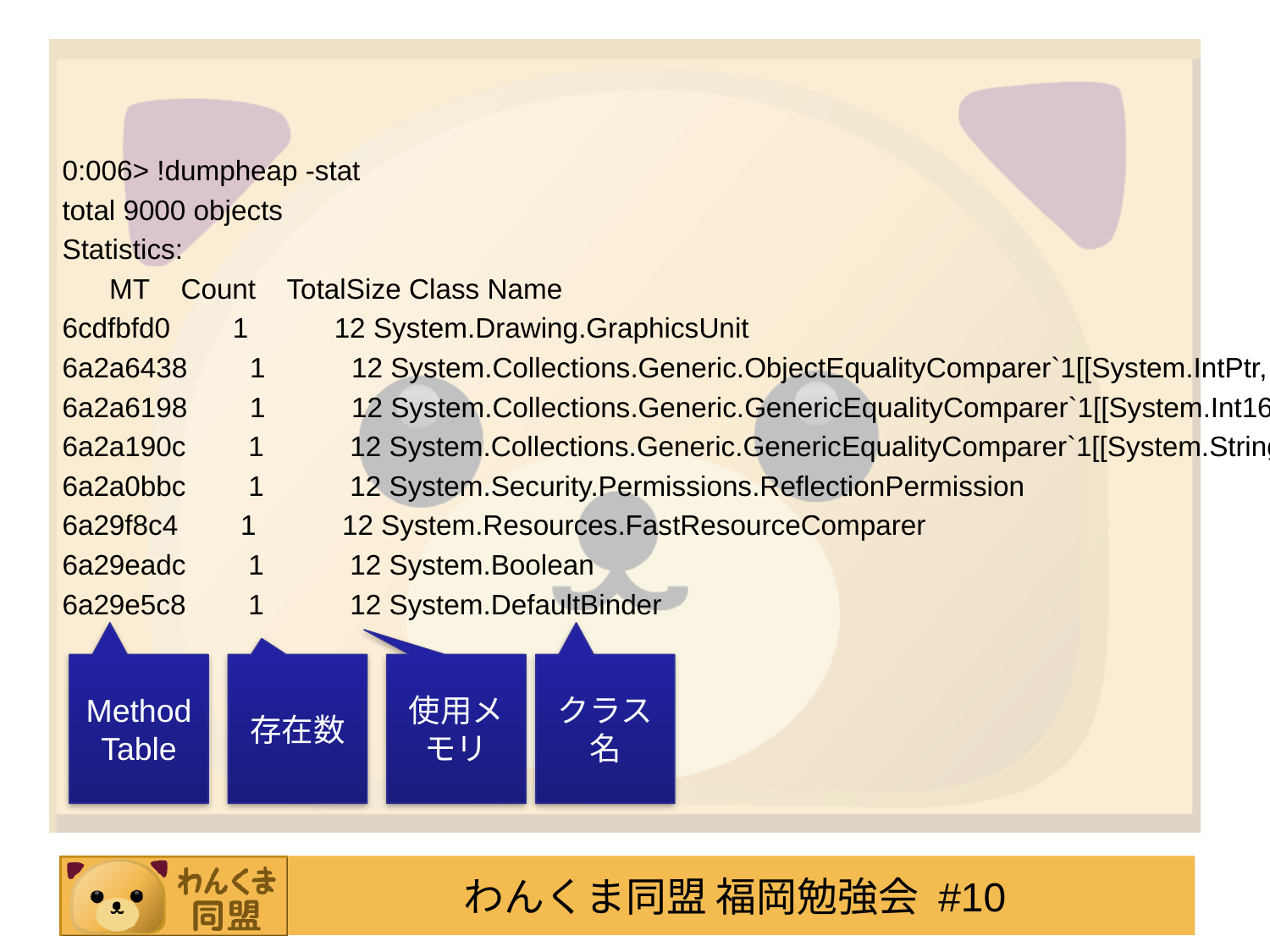

#
0:006> !dumpheap -stat
total 9000 objects
Statistics:
      MT    Count    TotalSize Class Name
6cdfbfd0        1           12 System.Drawing.GraphicsUnit
6a2a6438        1           12 System.Collections.Generic.ObjectEqualityComparer`1[[System.IntPtr, mscorlib]]
6a2a6198        1           12 System.Collections.Generic.GenericEqualityComparer`1[[System.Int16, mscorlib]]
6a2a190c        1           12 System.Collections.Generic.GenericEqualityComparer`1[[System.String, mscorlib]]
6a2a0bbc        1           12 System.Security.Permissions.ReflectionPermission
6a29f8c4        1           12 System.Resources.FastResourceComparer
6a29eadc        1           12 System.Boolean
6a29e5c8        1           12 System.DefaultBinder

MethodTable
存在数
使用メモリ
クラス名